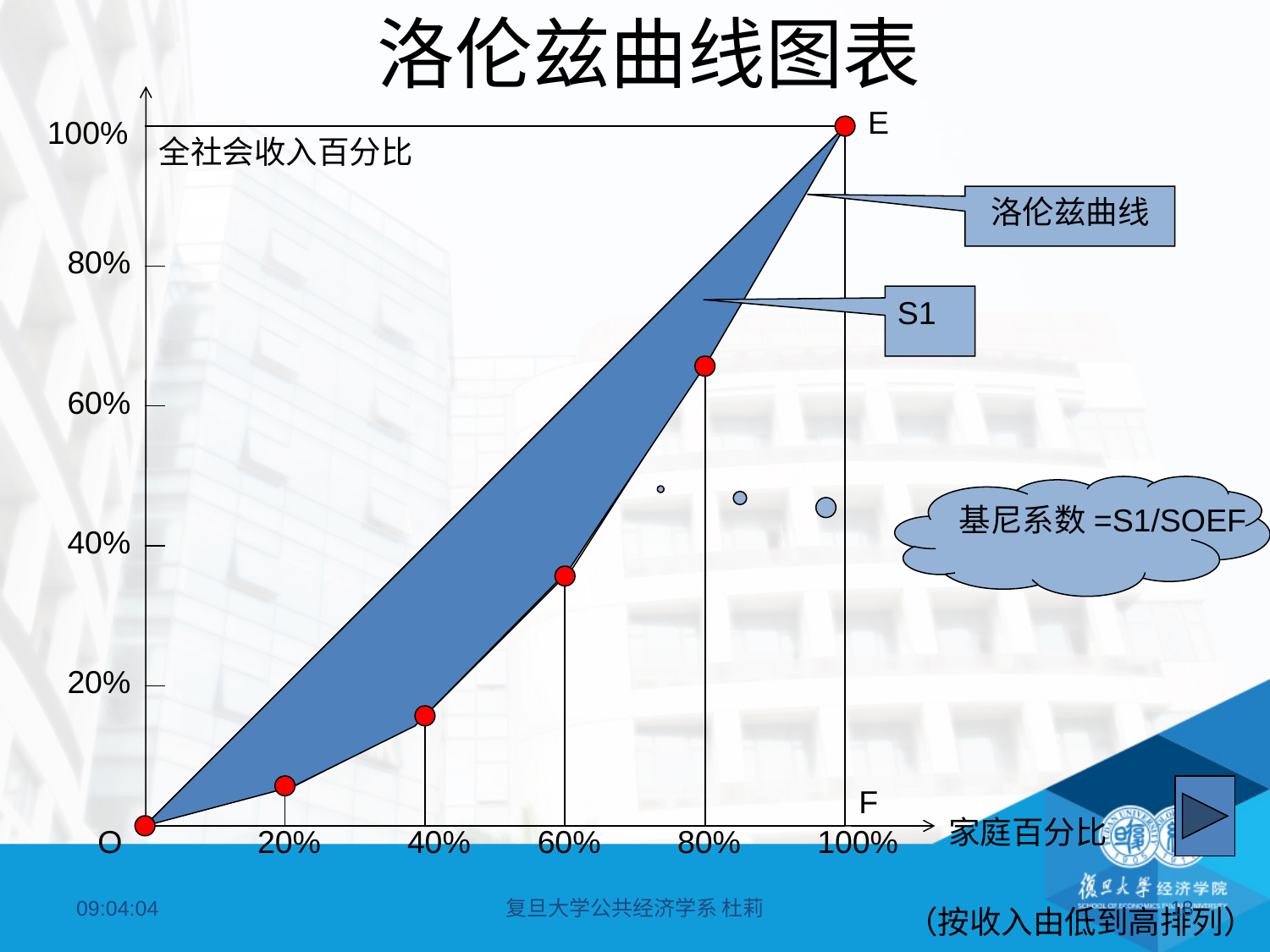

# 洛伦兹曲线图表
E
100%

全社会收入百分比
洛伦兹曲线

80%
S1

60%
基尼系数=S1/SOEF
40%

20%

F

家庭百分比
O

20%
40%
60%
80%
100%
09:04:04
复旦大学公共经济学系 杜莉
18
（按收入由低到高排列）